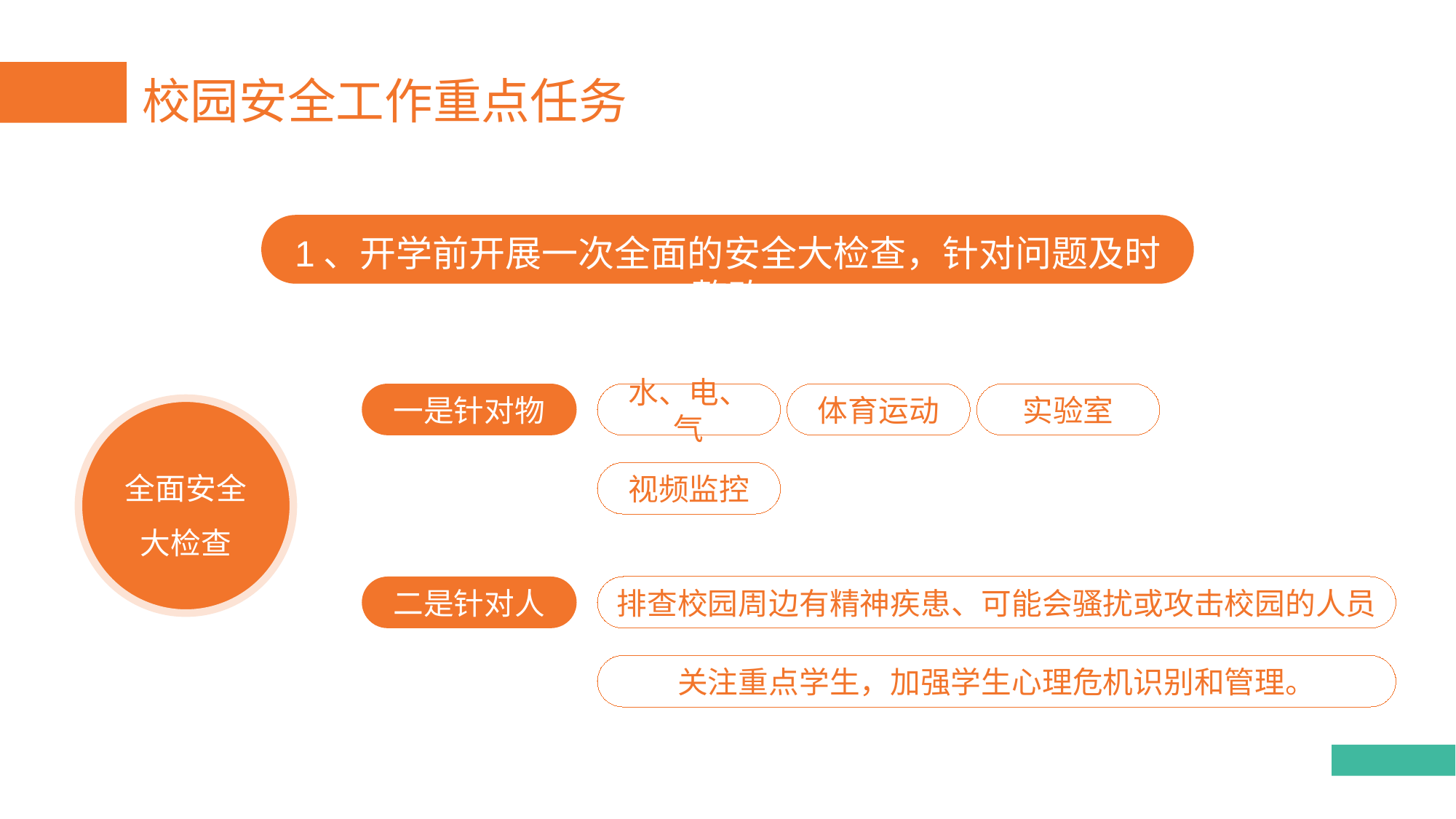

校园安全工作重点任务
1、开学前开展一次全面的安全大检查，针对问题及时整改
一是针对物
水、电、气
体育运动
实验室
全面安全
大检查
视频监控
二是针对人
排查校园周边有精神疾患、可能会骚扰或攻击校园的人员
关注重点学生，加强学生心理危机识别和管理。